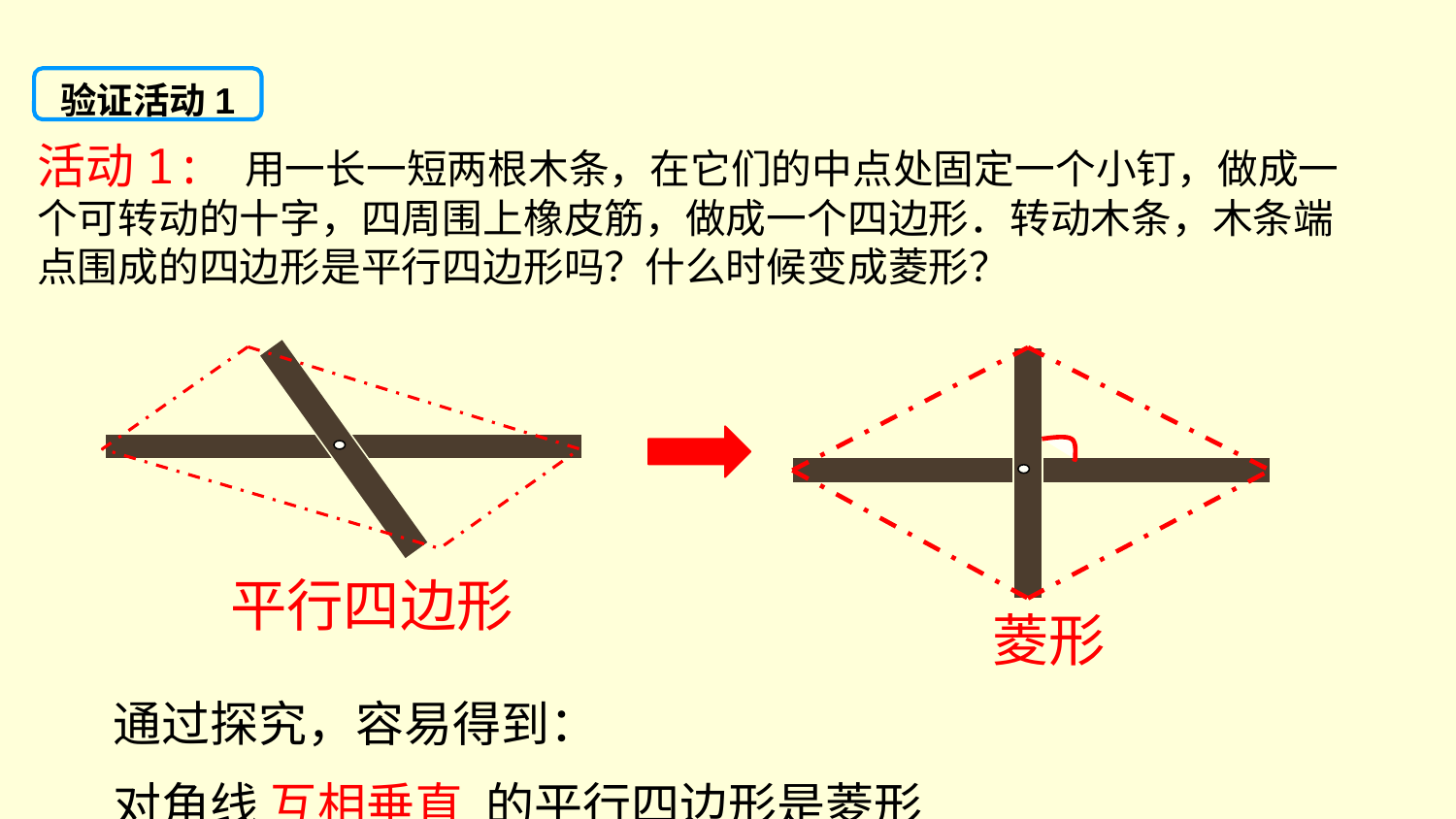

验证活动1
活动1: 用一长一短两根木条，在它们的中点处固定一个小钉，做成一个可转动的十字，四周围上橡皮筋，做成一个四边形．转动木条，木条端点围成的四边形是平行四边形吗？什么时候变成菱形？

平行四边形
菱形

通过探究，容易得到：
对角线 互相垂直  的平行四边形是菱形